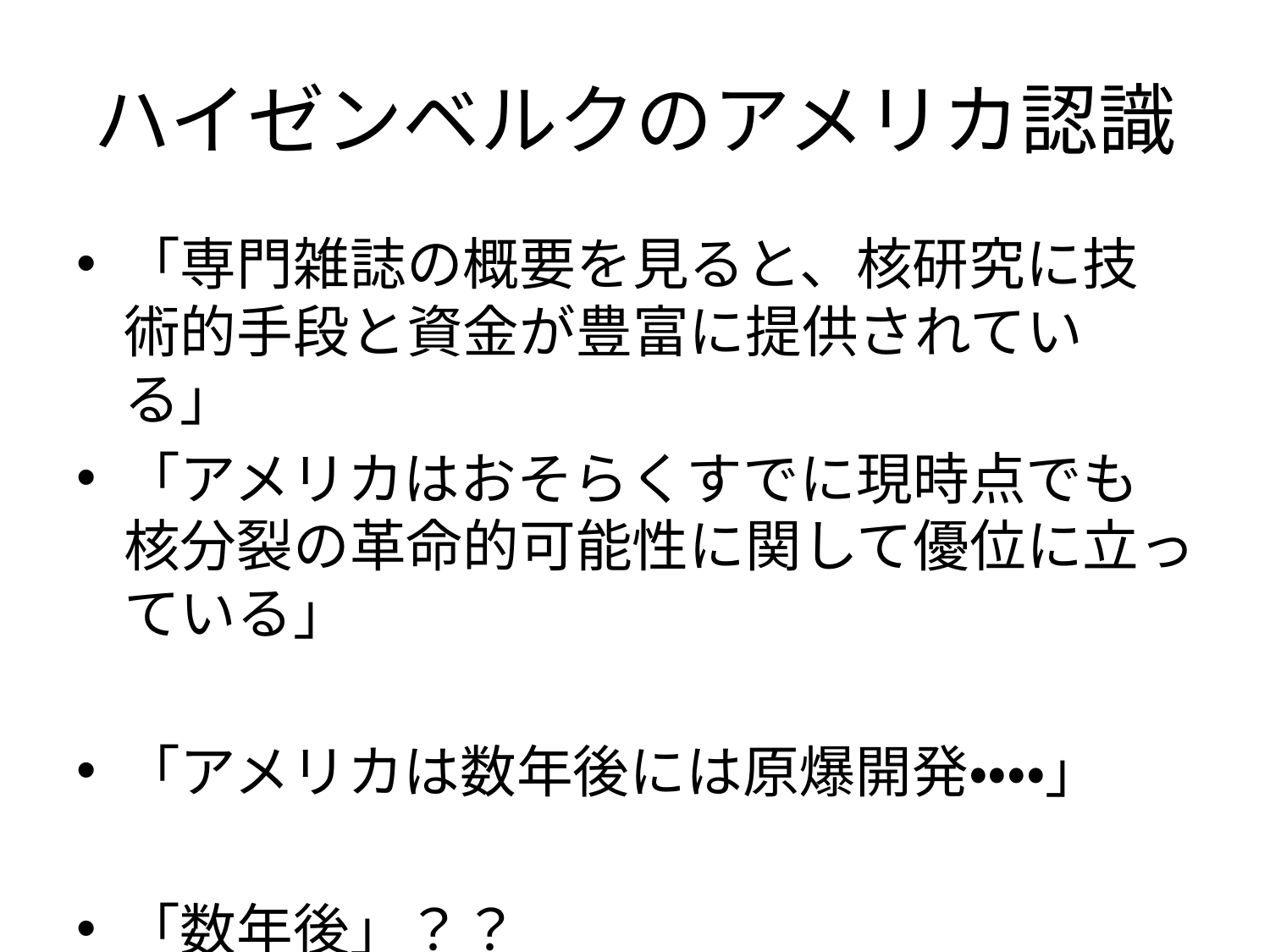

# ハイゼンベルクのアメリカ認識
「専門雑誌の概要を見ると、核研究に技術的手段と資金が豊富に提供されている」
「アメリカはおそらくすでに現時点でも核分裂の革命的可能性に関して優位に立っている」

「アメリカは数年後には原爆開発・・・・」

「数年後」？？